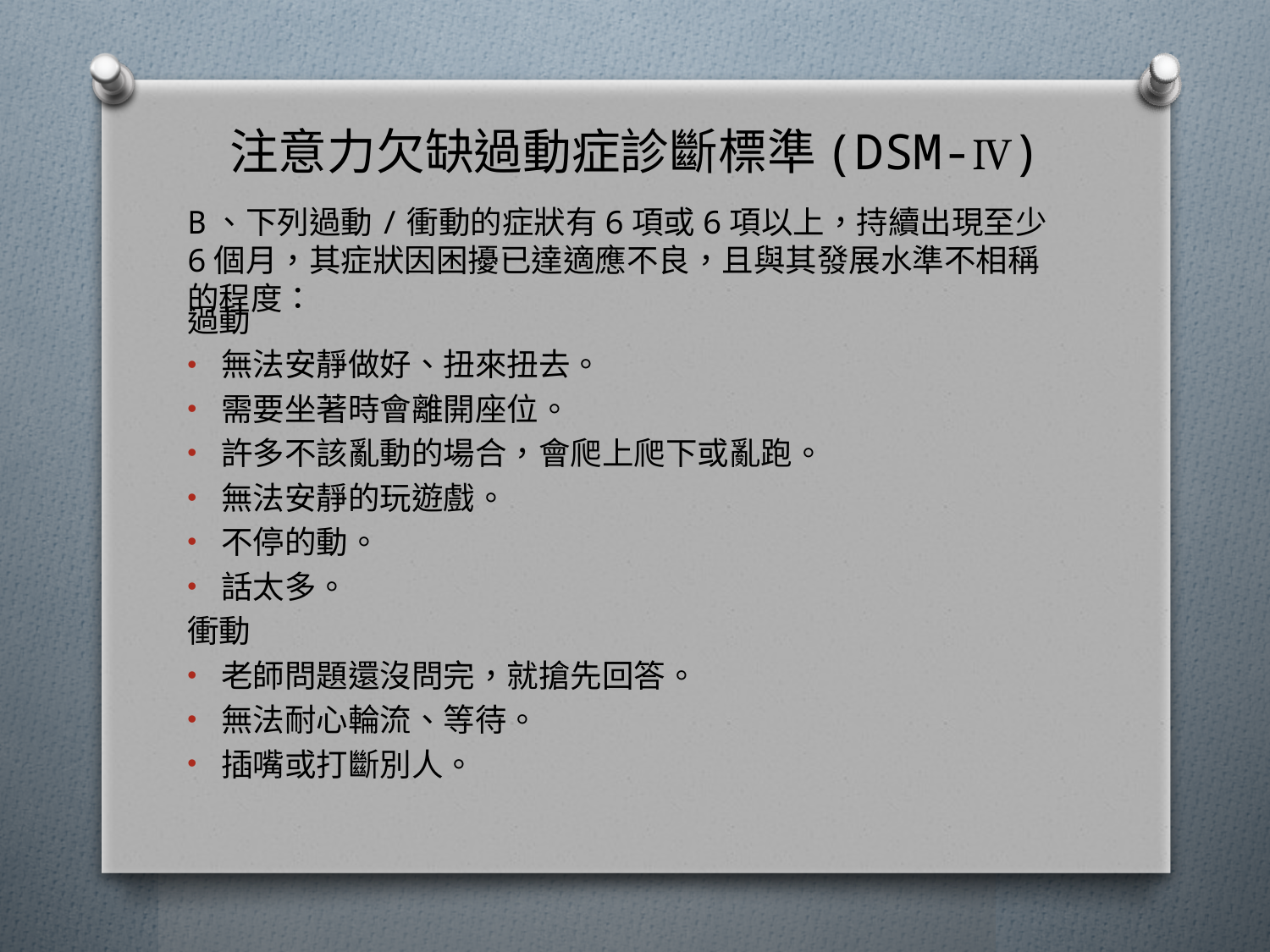

# 注意力欠缺過動症診斷標準(DSM-Ⅳ)
B、下列過動/衝動的症狀有6項或6項以上，持續出現至少6個月，其症狀因困擾已達適應不良，且與其發展水準不相稱的程度：
過動
無法安靜做好、扭來扭去。
需要坐著時會離開座位。
許多不該亂動的場合，會爬上爬下或亂跑。
無法安靜的玩遊戲。
不停的動。
話太多。
衝動
老師問題還沒問完，就搶先回答。
無法耐心輪流、等待。
插嘴或打斷別人。